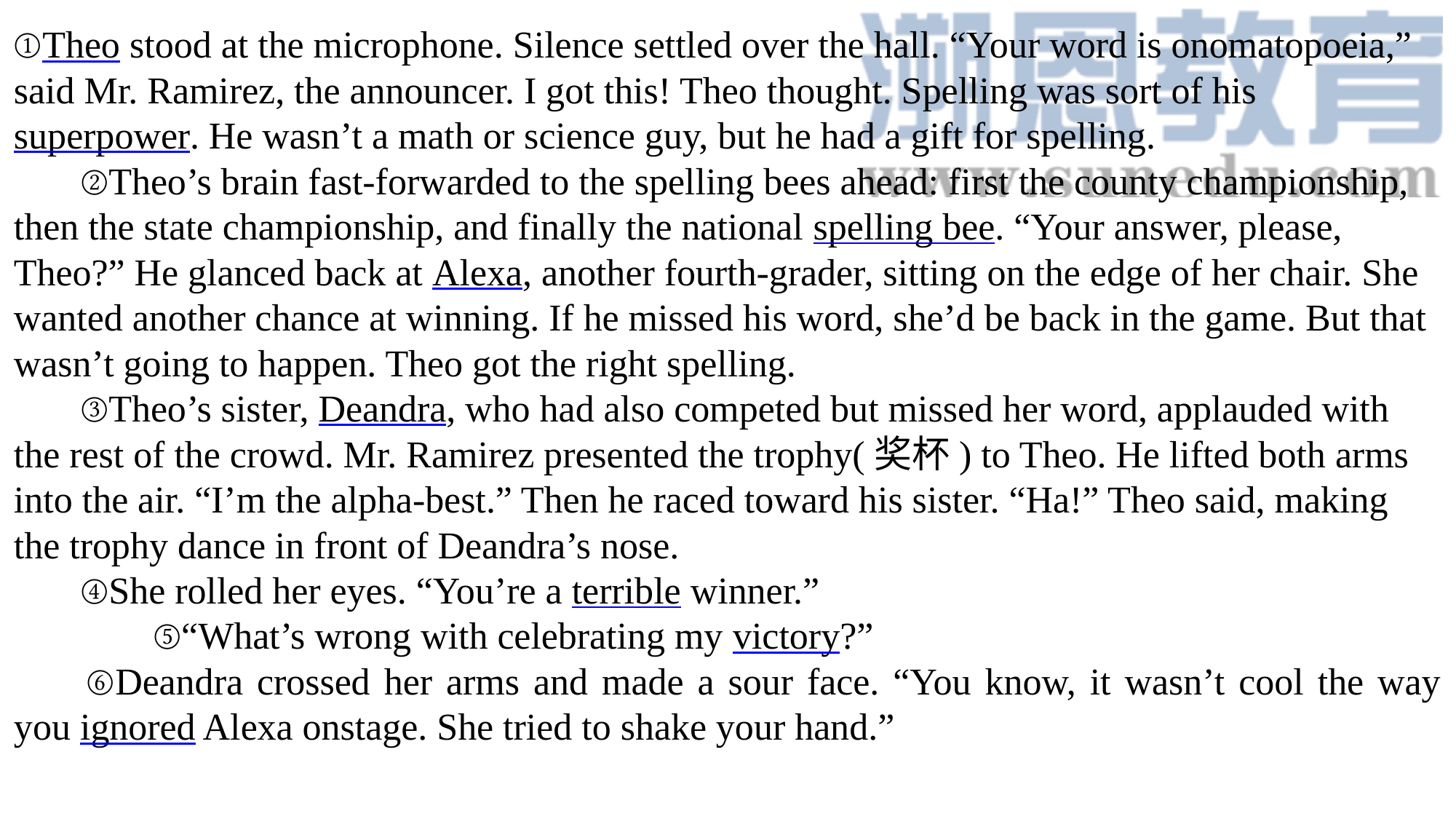

①Theo stood at the microphone. Silence settled over the hall. “Your word is onomatopoeia,” said Mr. Ramirez, the announcer. I got this! Theo thought. Spelling was sort of his superpower. He wasn’t a math or science guy, but he had a gift for spelling.       ②Theo’s brain fast-forwarded to the spelling bees ahead: first the county championship, then the state championship, and finally the national spelling bee. “Your answer, please, Theo?” He glanced back at Alexa, another fourth-grader, sitting on the edge of her chair. She wanted another chance at winning. If he missed his word, she’d be back in the game. But that wasn’t going to happen. Theo got the right spelling.       ③Theo’s sister, Deandra, who had also competed but missed her word, applauded with the rest of the crowd. Mr. Ramirez presented the trophy(奖杯) to Theo. He lifted both arms into the air. “I’m the alpha-best.” Then he raced toward his sister. “Ha!” Theo said, making the trophy dance in front of Deandra’s nose.       ④She rolled her eyes. “You’re a terrible winner.”       ⑤“What’s wrong with celebrating my victory?”
⑥Deandra crossed her arms and made a sour face. “You know, it wasn’t cool the way you ignored Alexa onstage. She tried to shake your hand.”